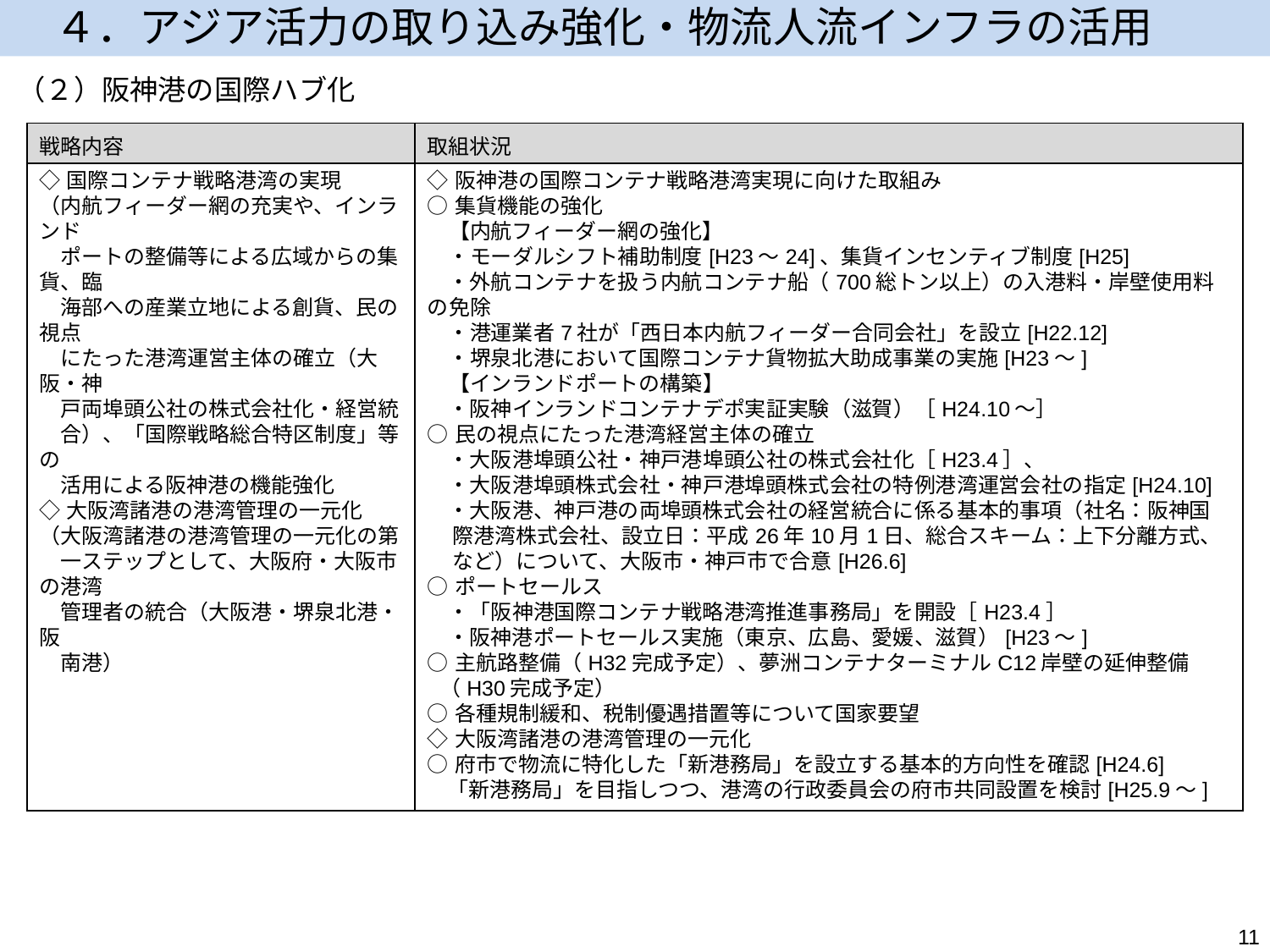

４．アジア活力の取り込み強化・物流人流インフラの活用
（２）阪神港の国際ハブ化
| 戦略内容 | 取組状況 |
| --- | --- |
| ◇国際コンテナ戦略港湾の実現 （内航フィーダー網の充実や、インランド 　ポートの整備等による広域からの集貨、臨 　海部への産業立地による創貨、民の視点 　にたった港湾運営主体の確立（大阪・神 　戸両埠頭公社の株式会社化・経営統 　合）、「国際戦略総合特区制度」等の 　活用による阪神港の機能強化 ◇大阪湾諸港の港湾管理の一元化 （大阪湾諸港の港湾管理の一元化の第 　一ステップとして、大阪府・大阪市の港湾 　管理者の統合（大阪港・堺泉北港・阪 　南港） | ◇阪神港の国際コンテナ戦略港湾実現に向けた取組み ○集貨機能の強化 　【内航フィーダー網の強化】 　・モーダルシフト補助制度[H23～24]、集貨インセンティブ制度[H25] 　・外航コンテナを扱う内航コンテナ船（700総トン以上）の入港料・岸壁使用料の免除 　・港運業者7社が「西日本内航フィーダー合同会社」を設立[H22.12] 　・堺泉北港において国際コンテナ貨物拡大助成事業の実施[H23～] 　【インランドポートの構築】 　・阪神インランドコンテナデポ実証実験（滋賀）［H24.10～］ ○民の視点にたった港湾経営主体の確立 　・大阪港埠頭公社・神戸港埠頭公社の株式会社化［H23.4］、 　・大阪港埠頭株式会社・神戸港埠頭株式会社の特例港湾運営会社の指定[H24.10] 　・大阪港、神戸港の両埠頭株式会社の経営統合に係る基本的事項（社名：阪神国際港湾株式会社、設立日：平成26年10月1日、総合スキーム：上下分離方式、など）について、大阪市・神戸市で合意[H26.6] ○ポートセールス 　・「阪神港国際コンテナ戦略港湾推進事務局」を開設［H23.4］ 　・阪神港ポートセールス実施（東京、広島、愛媛、滋賀）[H23～] ○主航路整備（H32完成予定）、夢洲コンテナターミナルC12岸壁の延伸整備（H30完成予定） ○各種規制緩和、税制優遇措置等について国家要望 ◇大阪湾諸港の港湾管理の一元化 ○府市で物流に特化した「新港務局」を設立する基本的方向性を確認[H24.6] 「新港務局」を目指しつつ、港湾の行政委員会の府市共同設置を検討[H25.9～] |
11